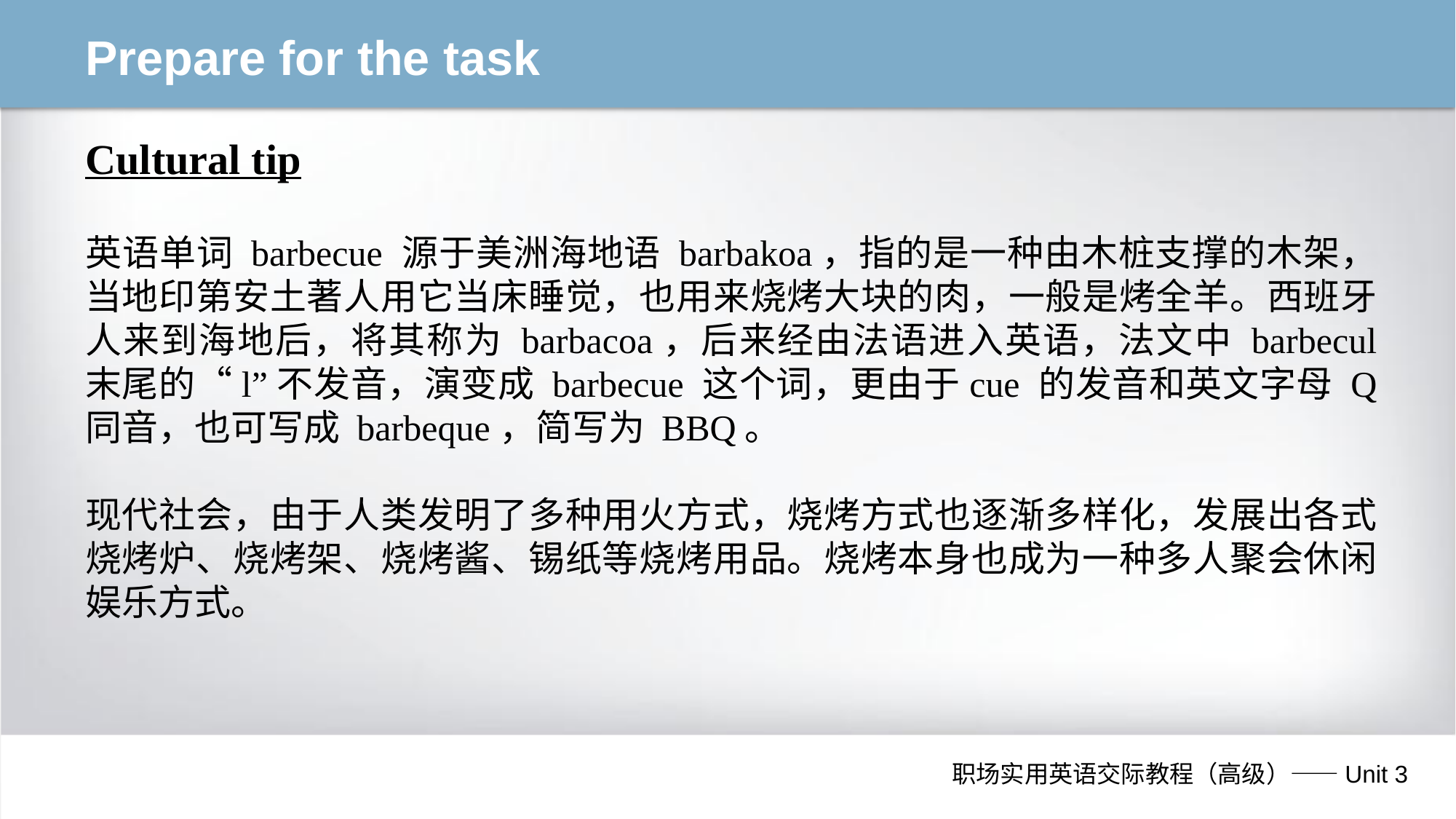

Prepare for the task
Cultural tip
英语单词 barbecue 源于美洲海地语 barbakoa，指的是一种由木桩支撑的木架，当地印第安土著人用它当床睡觉，也用来烧烤大块的肉，一般是烤全羊。西班牙人来到海地后，将其称为 barbacoa，后来经由法语进入英语，法文中 barbecul 末尾的“l”不发音，演变成 barbecue 这个词，更由于cue 的发音和英文字母 Q 同音，也可写成 barbeque，简写为 BBQ。

现代社会，由于人类发明了多种用火方式，烧烤方式也逐渐多样化，发展出各式烧烤炉、烧烤架、烧烤酱、锡纸等烧烤用品。烧烤本身也成为一种多人聚会休闲娱乐方式。
职场实用英语交际教程（高级）——Unit 3